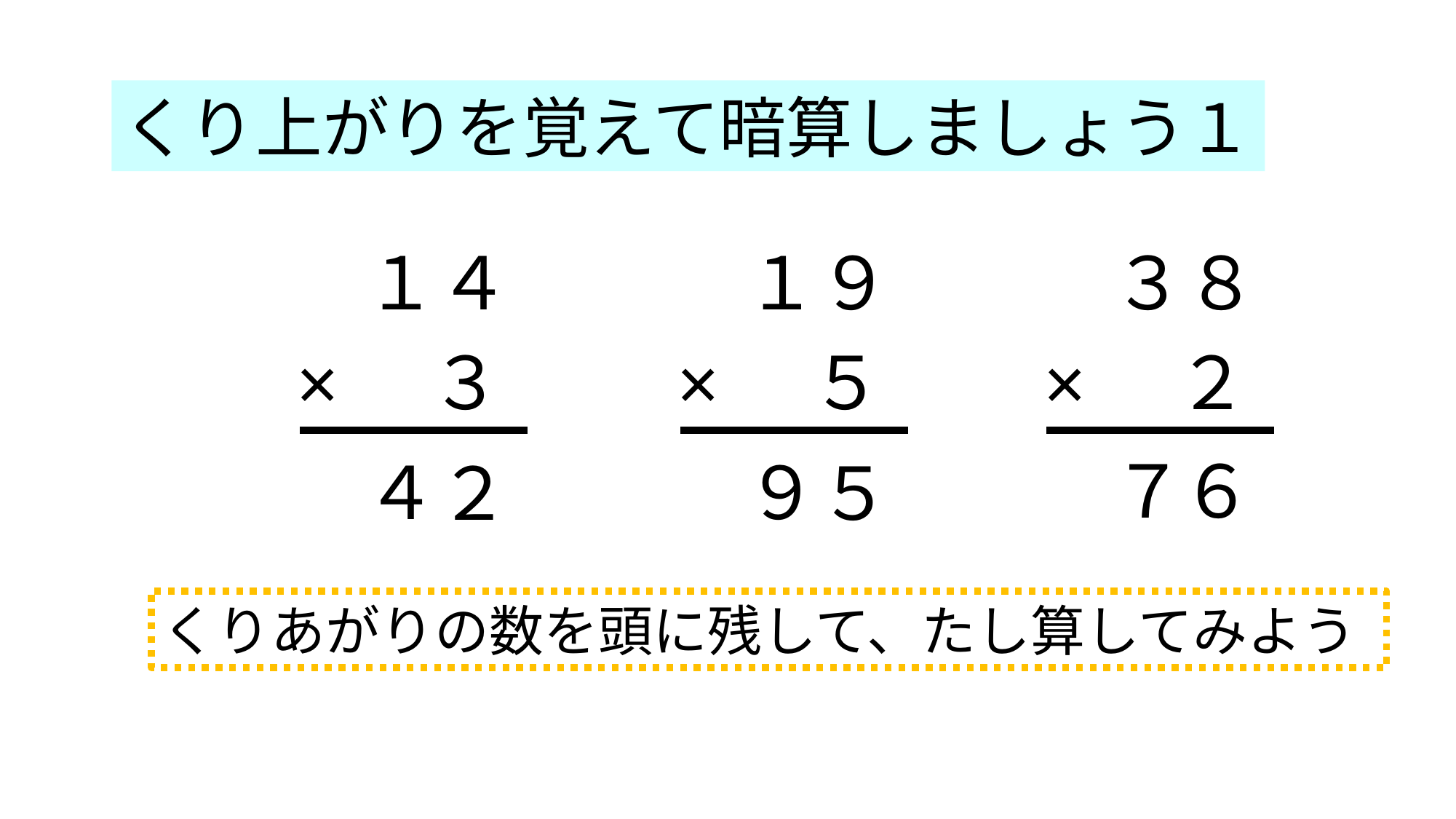

くり上がりを覚えて暗算しましょう１
１４
１９
３８
×　３
×　５
×　２
１６
７
４
９
１２
４５
くりあがりの数を頭に残して、たし算してみよう